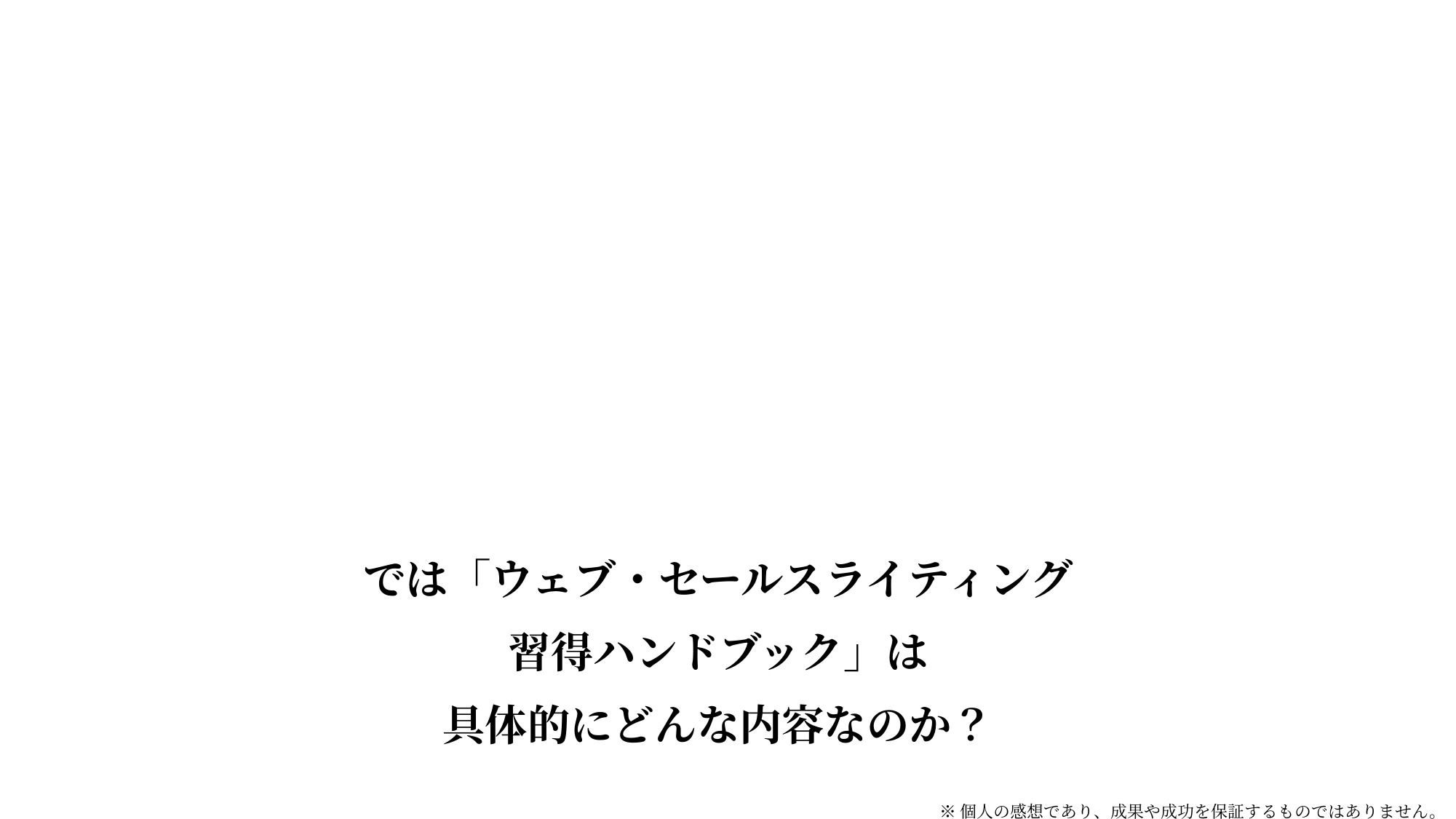

では「ウェブ・セールスライティング
習得ハンドブック」は
具体的にどんな内容なのか？
※個人の感想であり、成果や成功を保証するものではありません。